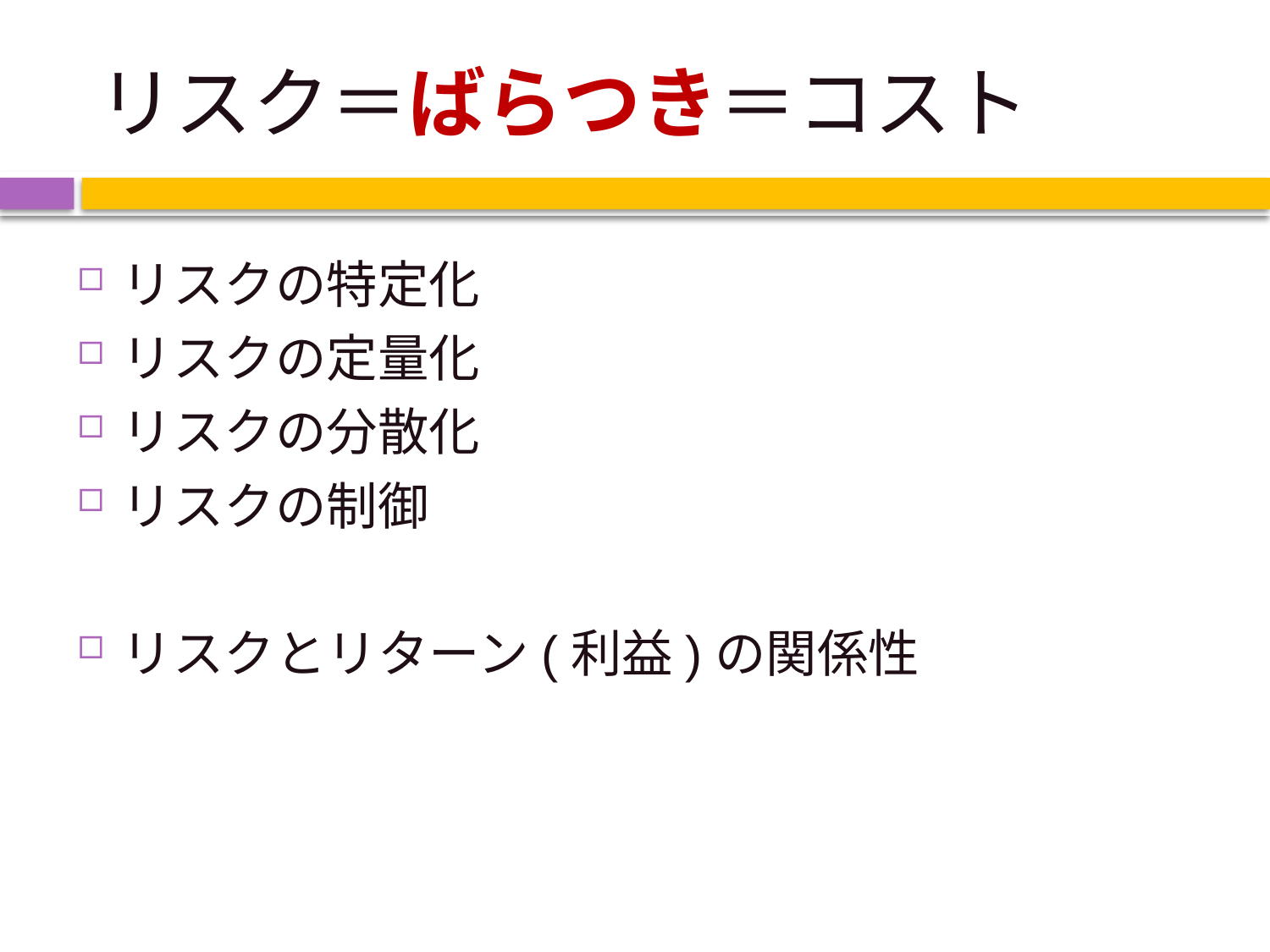

# リスク＝ばらつき＝コスト
リスクの特定化
リスクの定量化
リスクの分散化
リスクの制御

リスクとリターン(利益)の関係性